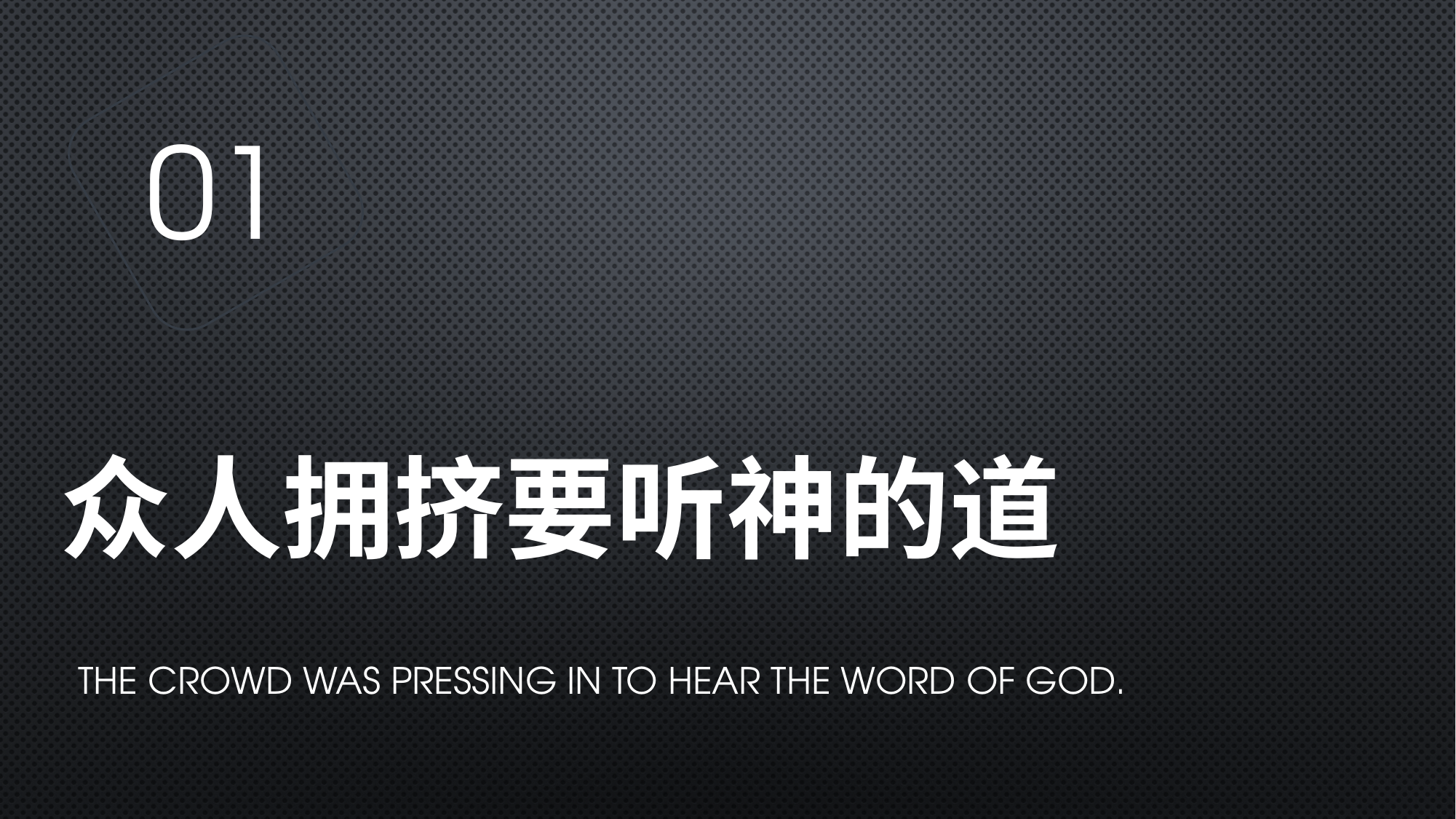

01
# 众人拥挤要听神的道
The crowd was pressing in to hear the word of God.